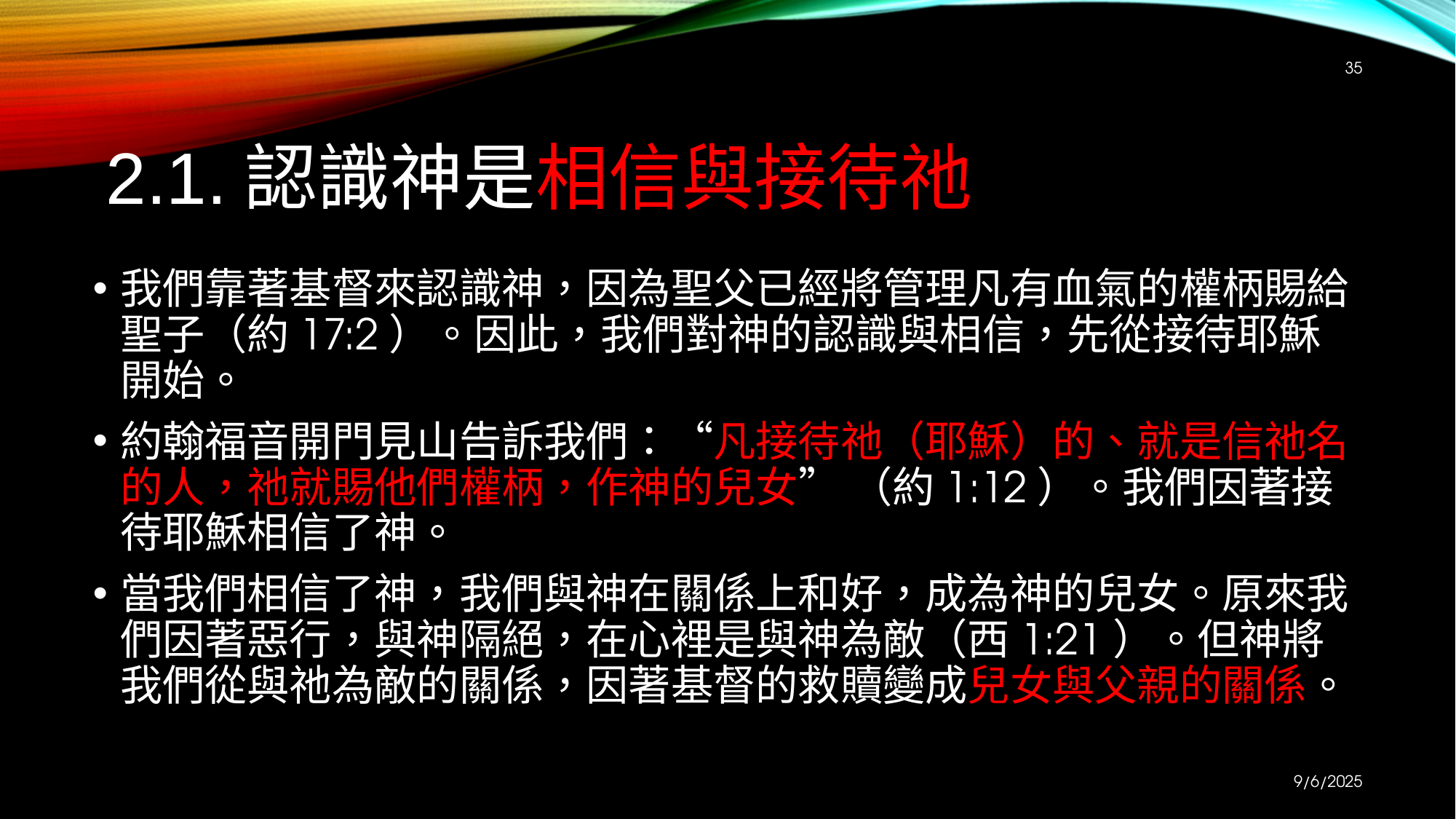

35
# 2.1.認識神是相信與接待祂
我們靠著基督來認識神，因為聖父已經將管理凡有血氣的權柄賜給聖子（約17:2）。因此，我們對神的認識與相信，先從接待耶穌開始。
約翰福音開門見山告訴我們：“凡接待祂（耶穌）的、就是信祂名的人，祂就賜他們權柄，作神的兒女” （約1:12）。我們因著接待耶穌相信了神。
當我們相信了神，我們與神在關係上和好，成為神的兒女。原來我們因著惡行，與神隔絕，在心裡是與神為敵（西1:21）。但神將我們從與祂為敵的關係，因著基督的救贖變成兒女與父親的關係。
9/6/2025